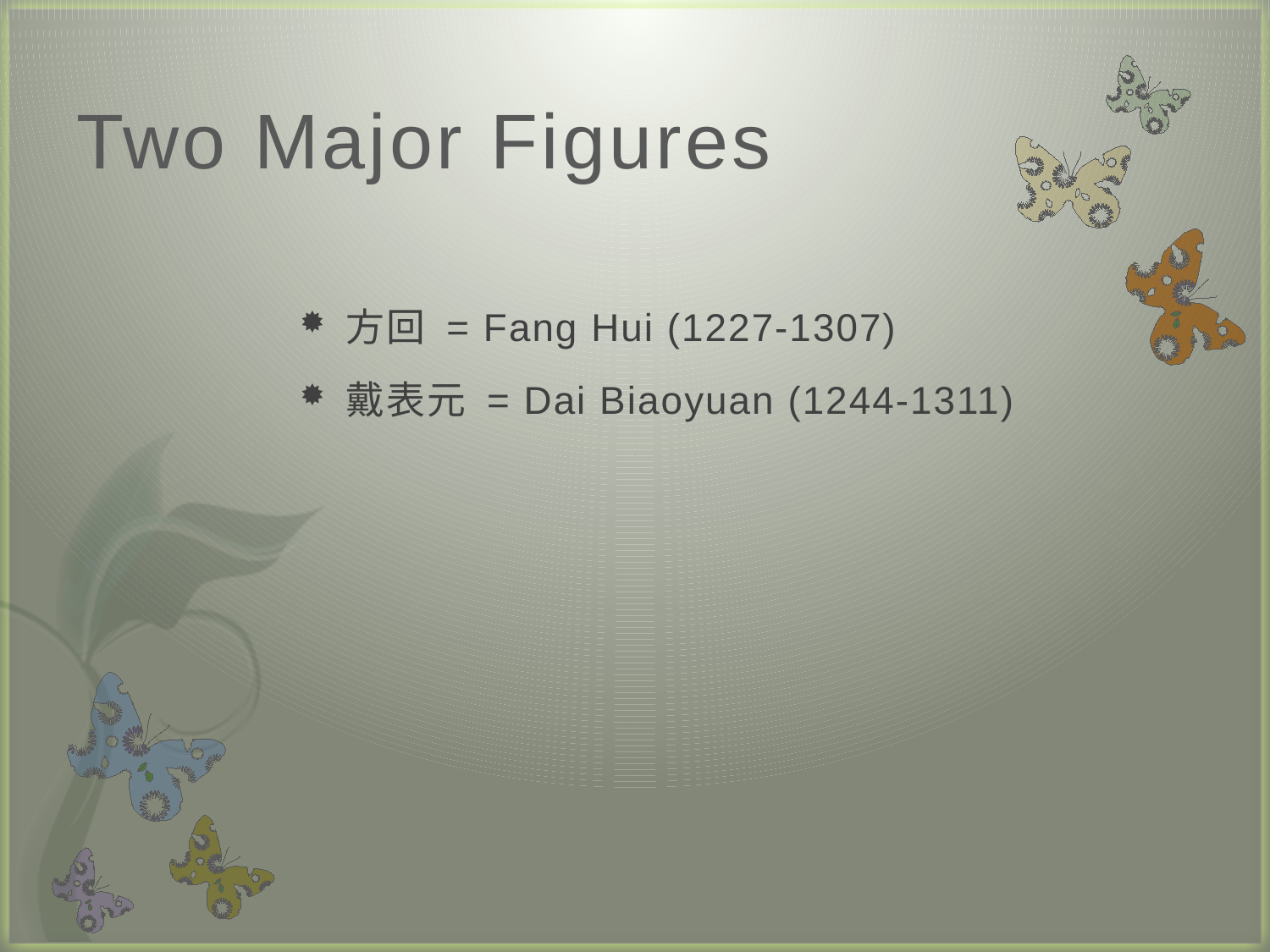

# Two Major Figures
方回 = Fang Hui (1227-1307)
戴表元 = Dai Biaoyuan (1244-1311)